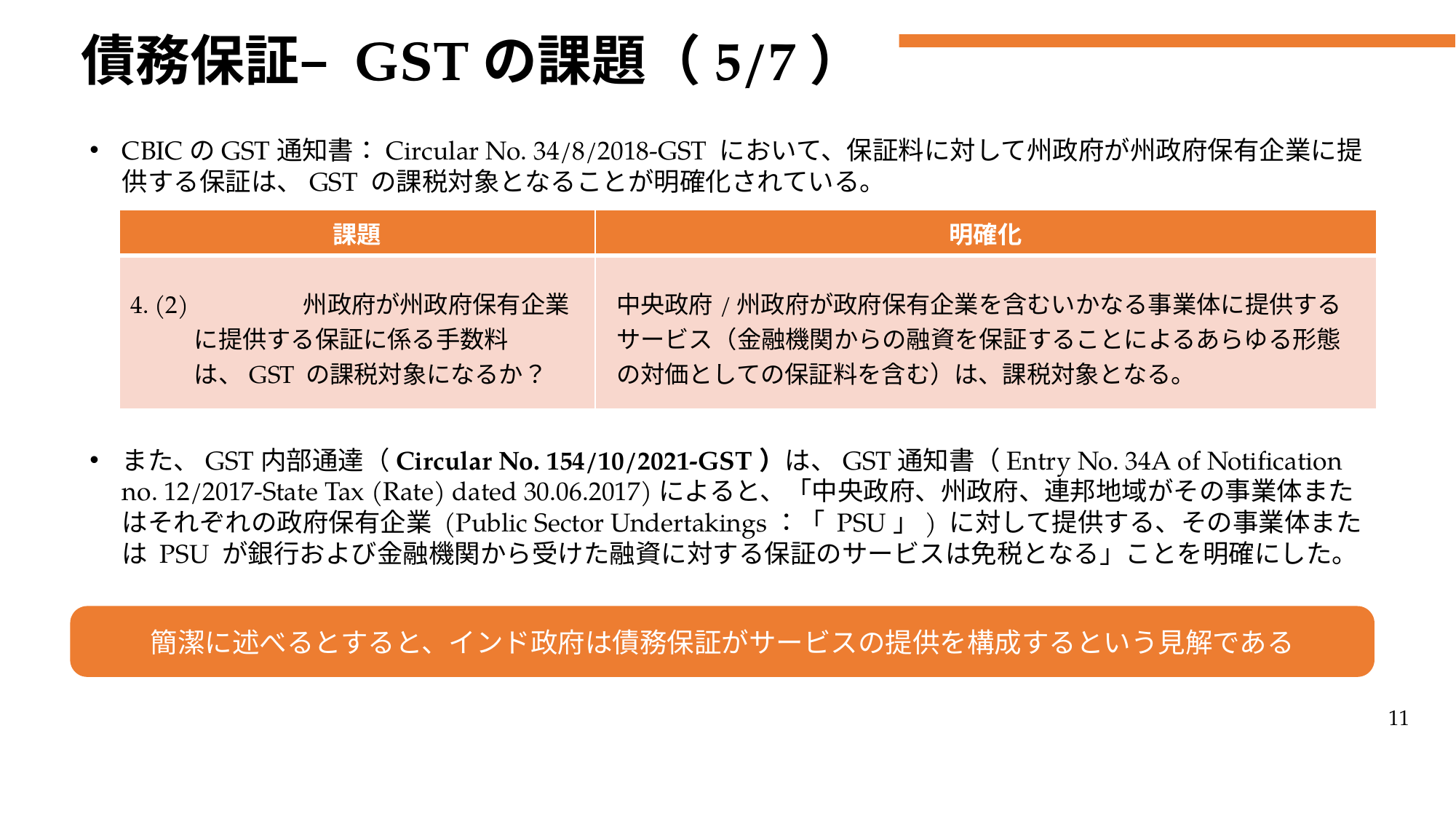

# 債務保証– GSTの課題（5/7）

CBICのGST通知書：Circular No. 34/8/2018-GST において、保証料に対して州政府が州政府保有企業に提供する保証は、GST の課税対象となることが明確化されている。

また、GST内部通達（Circular No. 154/10/2021-GST）は、GST通知書（Entry No. 34A of Notification no. 12/2017-State Tax (Rate) dated 30.06.2017)によると、「中央政府、州政府、連邦地域がその事業体またはそれぞれの政府保有企業 (Public Sector Undertakings：「 PSU」) に対して提供する、その事業体または PSU が銀行および金融機関から受けた融資に対する保証のサービスは免税となる」ことを明確にした。

| 課題 | 明確化 |
| --- | --- |
| 4. (2) 州政府が州政府保有企業に提供する保証に係る手数料は、GST の課税対象になるか？ | 中央政府/州政府が政府保有企業を含むいかなる事業体に提供するサービス（金融機関からの融資を保証することによるあらゆる形態の対価としての保証料を含む）は、課税対象となる。 |
簡潔に述べるとすると、インド政府は債務保証がサービスの提供を構成するという見解である
11